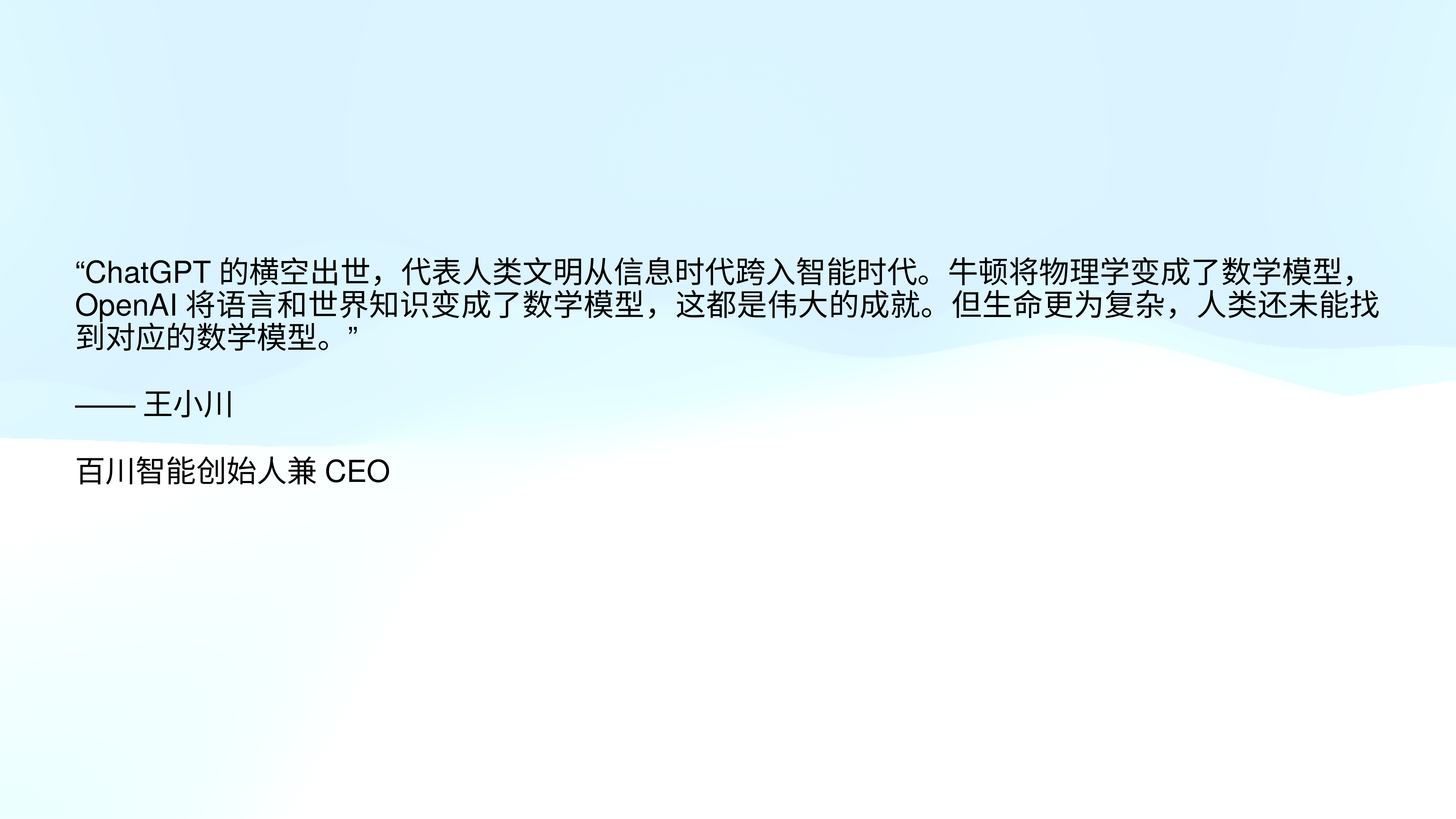

#

“ChatGPT的横空出世，代表人类文明从信息时代跨入智能时代。牛顿将物理学变成了数学模型，OpenAI将语言和世界知识变成了数学模型，这都是伟大的成就。但生命更为复杂，人类还未能找到对应的数学模型。”
——王小川
百川智能创始人兼CEO